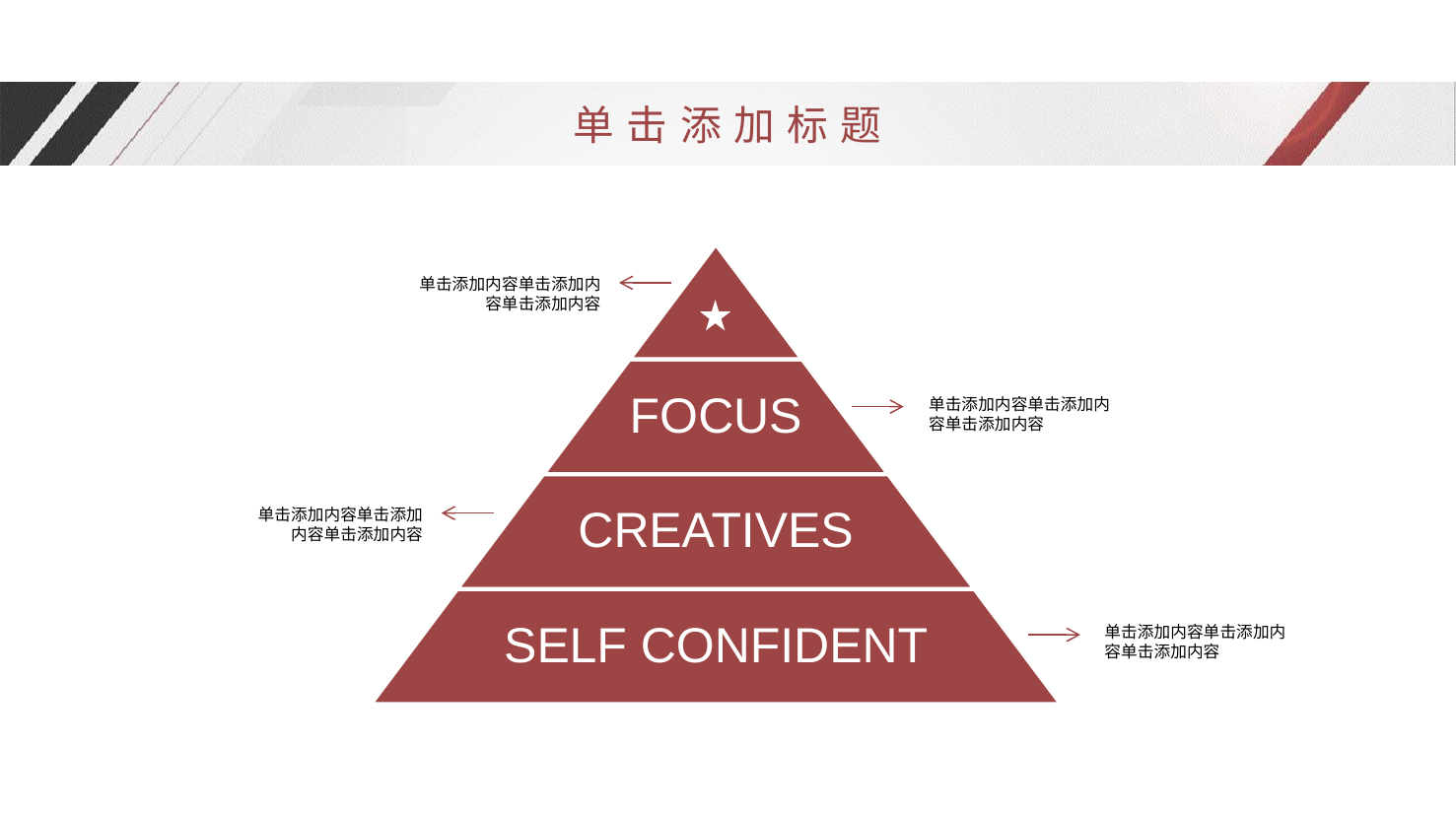

单击添加标题

单击添加内容单击添加内容单击添加内容

FOCUS
单击添加内容单击添加内容单击添加内容

CREATIVES
单击添加内容单击添加内容单击添加内容

SELF CONFIDENT
单击添加内容单击添加内容单击添加内容